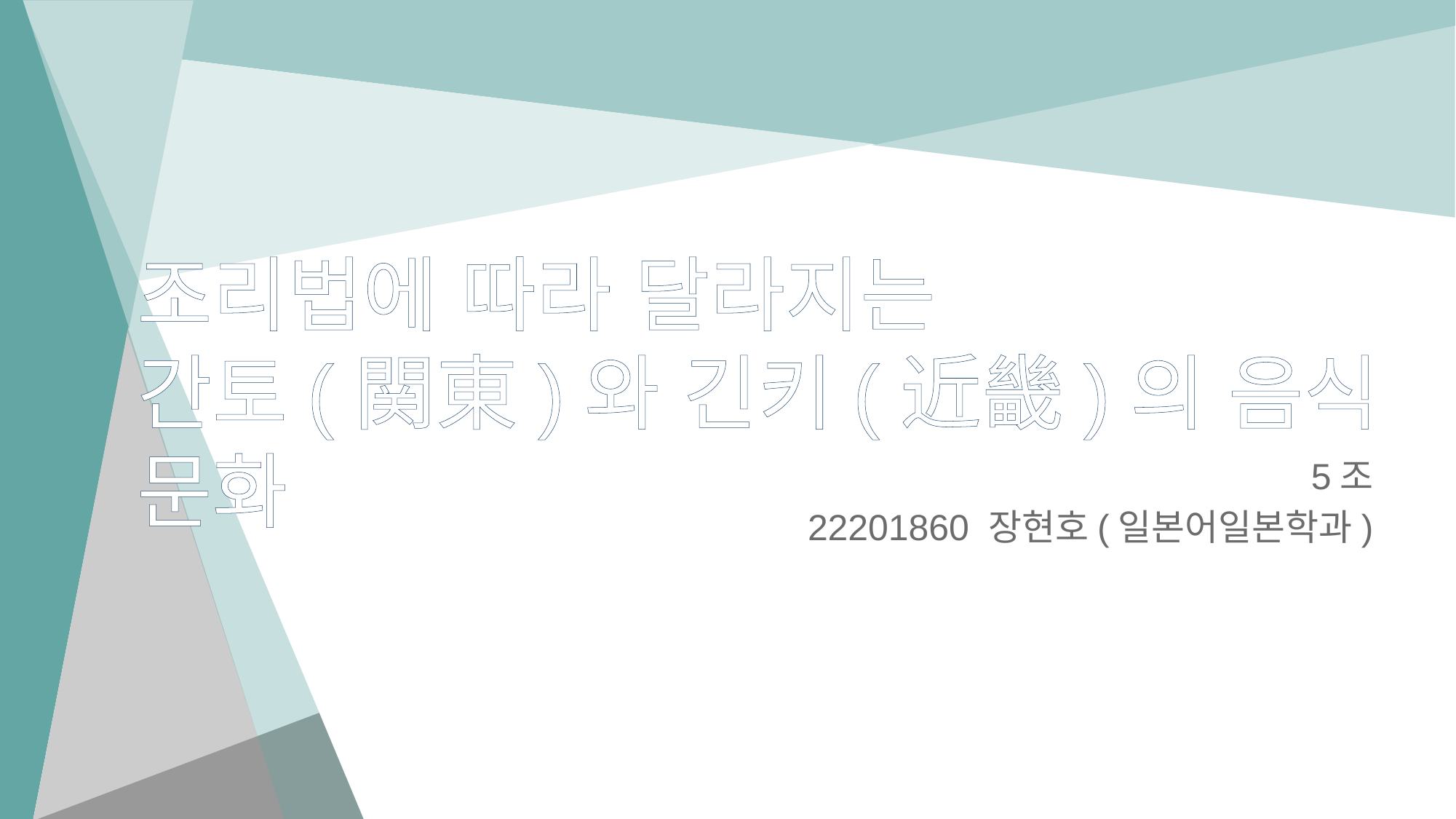

조리법에 따라 달라지는
간토(関東)와 긴키(近畿)의 음식 문화
5조
22201860 장현호(일본어일본학과)